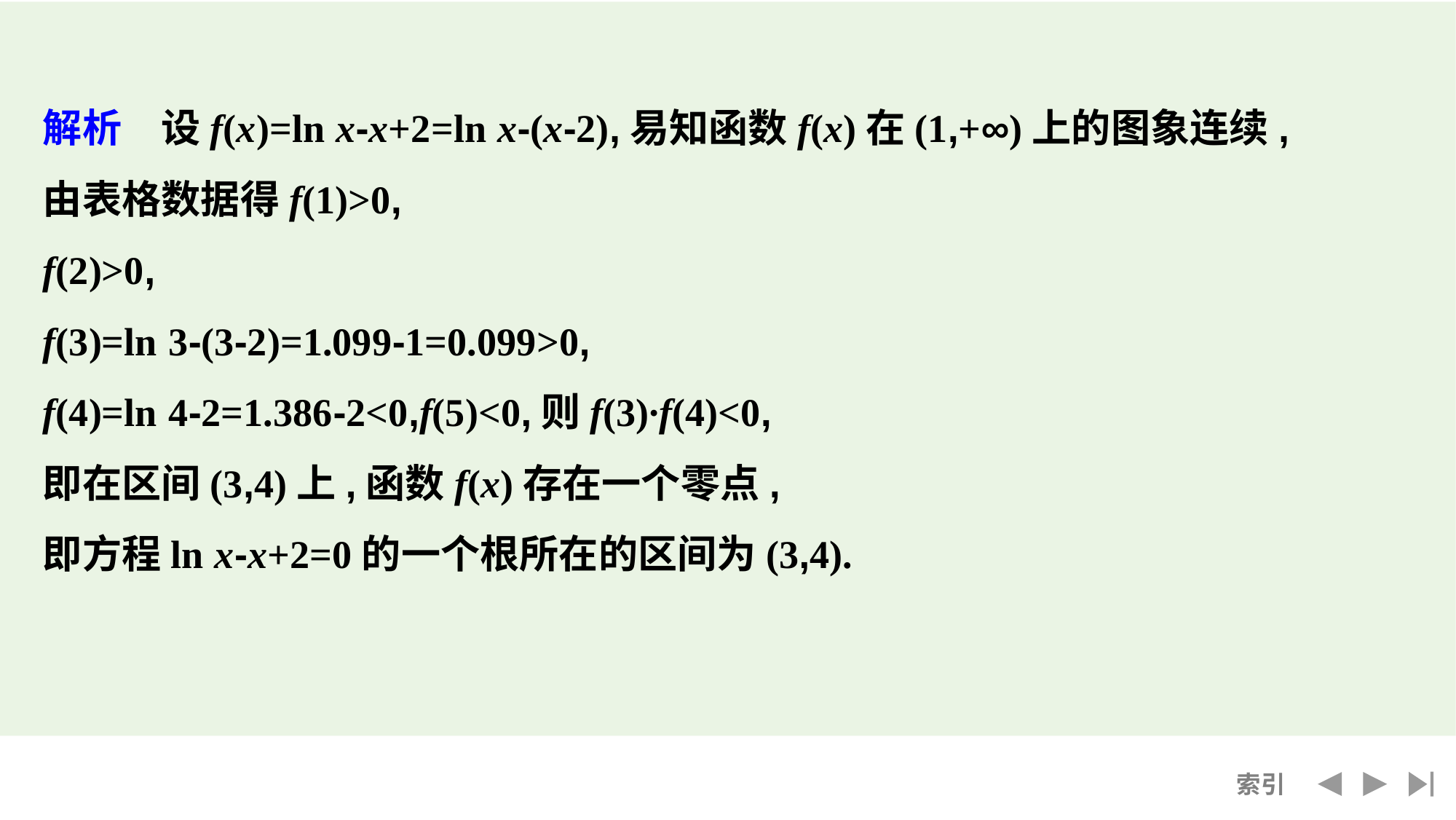

解析　设f(x)=ln x-x+2=ln x-(x-2),易知函数f(x)在(1,+∞)上的图象连续,
由表格数据得f(1)>0,
f(2)>0,
f(3)=ln 3-(3-2)=1.099-1=0.099>0,
f(4)=ln 4-2=1.386-2<0,f(5)<0,则f(3)·f(4)<0,
即在区间(3,4)上,函数f(x)存在一个零点,
即方程ln x-x+2=0的一个根所在的区间为(3,4).